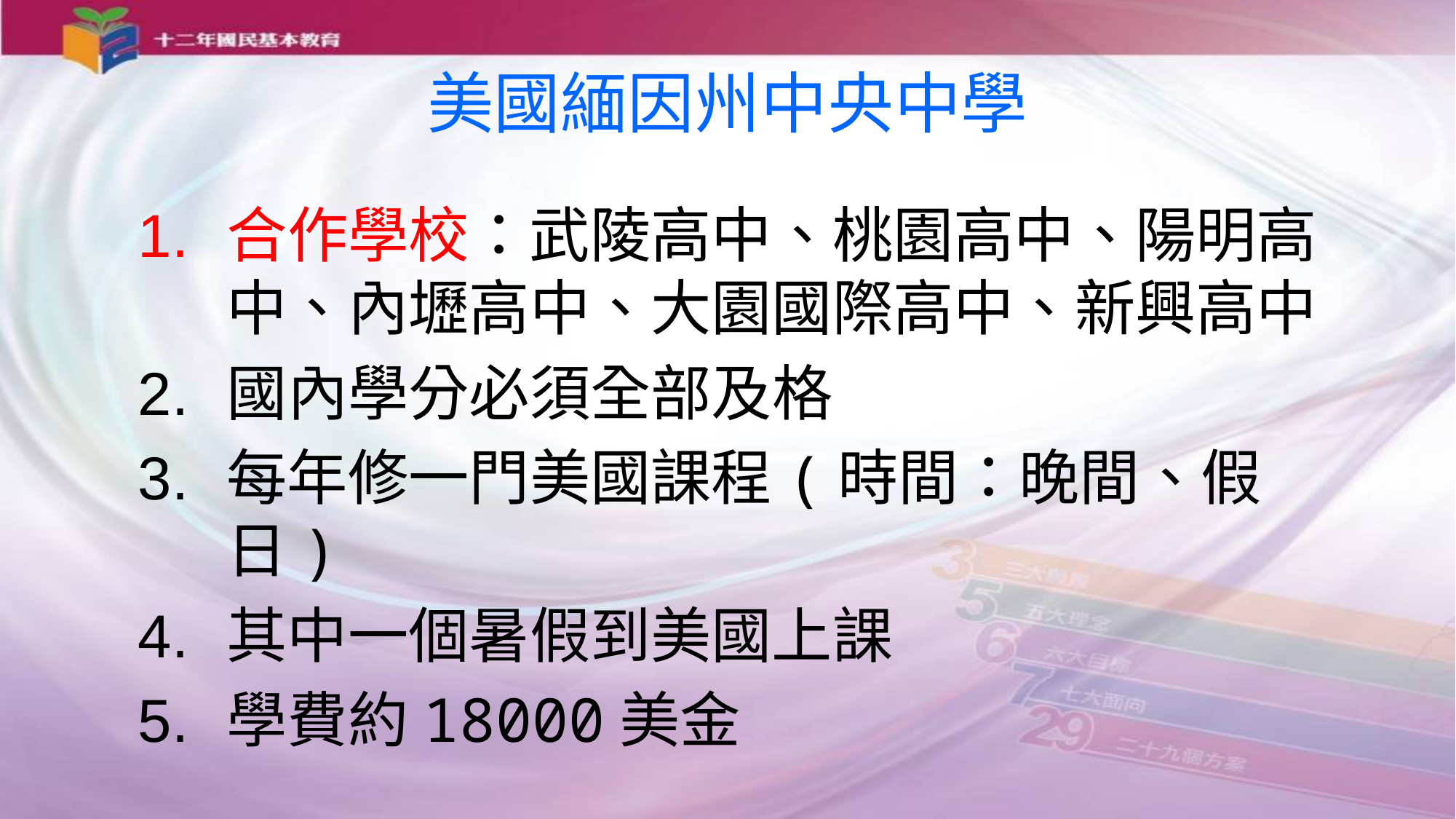

# 美國緬因州中央中學
合作學校：武陵高中、桃園高中、陽明高中、內壢高中、大園國際高中、新興高中
國內學分必須全部及格
每年修一門美國課程(時間：晚間、假日)
其中一個暑假到美國上課
學費約18000美金